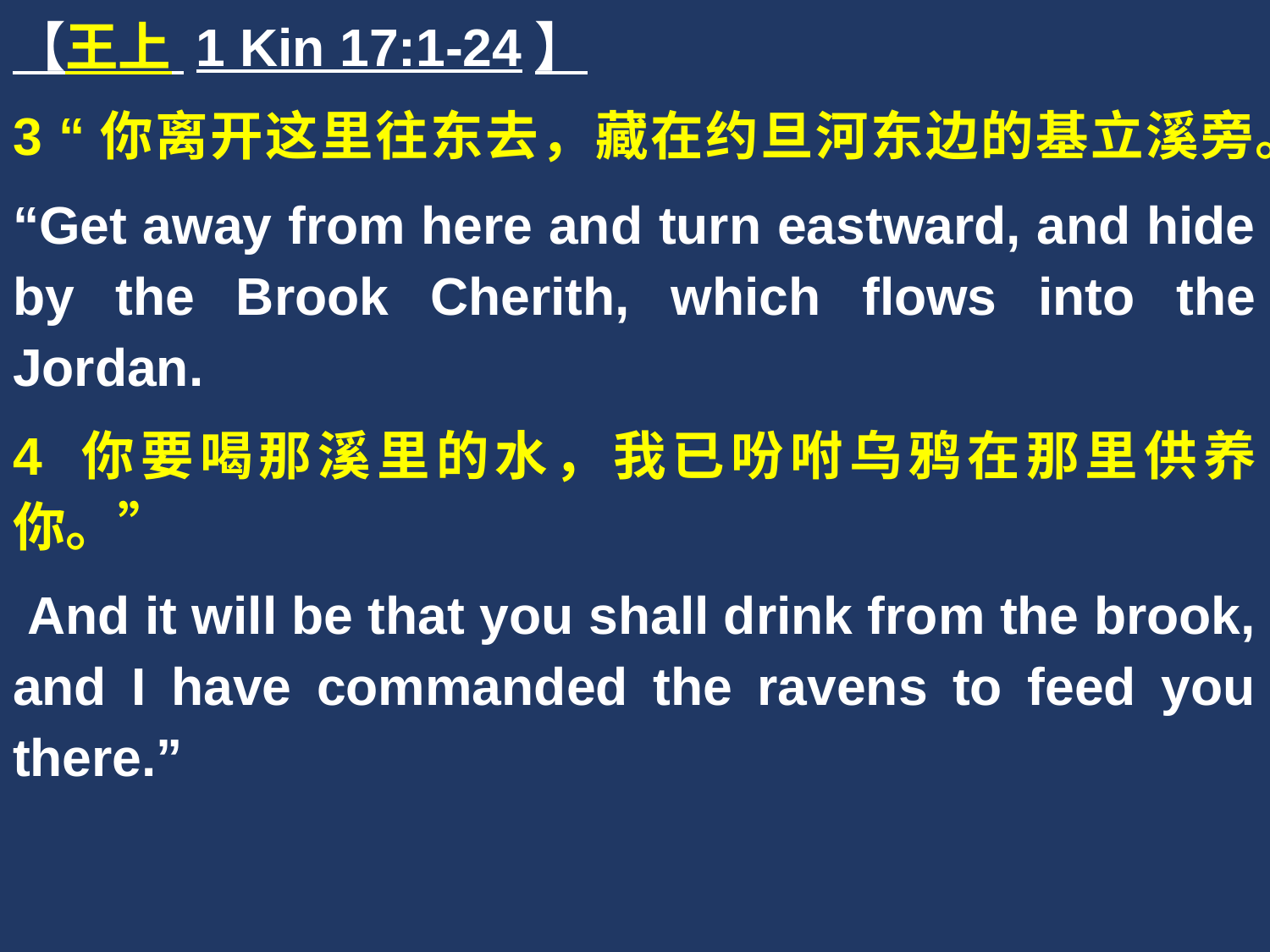

【王上 1 Kin 17:1-24】
3 “你离开这里往东去，藏在约旦河东边的基立溪旁。
“Get away from here and turn eastward, and hide by the Brook Cherith, which flows into the Jordan.
4 你要喝那溪里的水，我已吩咐乌鸦在那里供养你。”
 And it will be that you shall drink from the brook, and I have commanded the ravens to feed you there.”